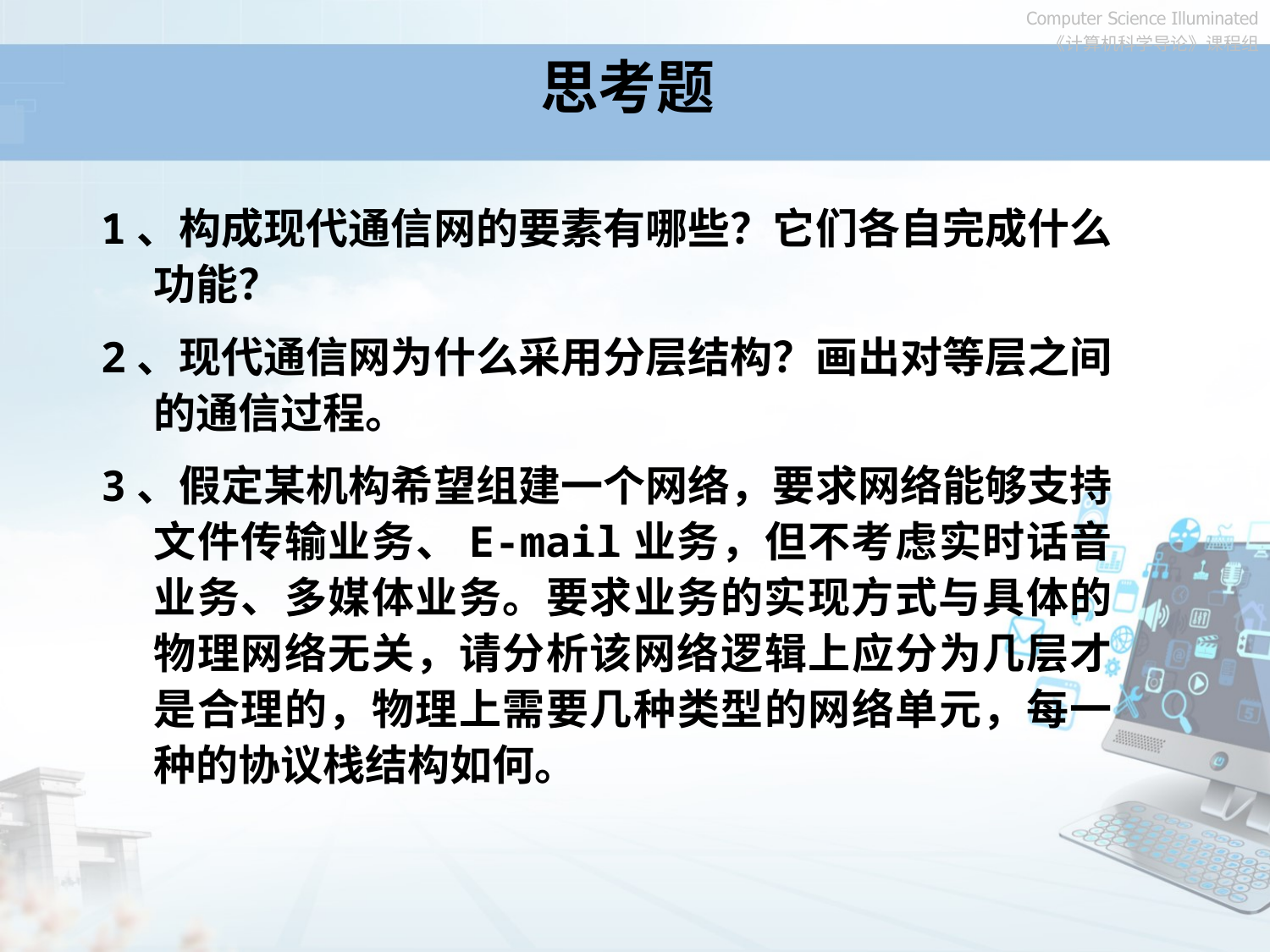

# 思考题
1、构成现代通信网的要素有哪些？它们各自完成什么功能？
2、现代通信网为什么采用分层结构？画出对等层之间的通信过程。
3、假定某机构希望组建一个网络，要求网络能够支持文件传输业务、E-mail业务，但不考虑实时话音业务、多媒体业务。要求业务的实现方式与具体的物理网络无关，请分析该网络逻辑上应分为几层才是合理的，物理上需要几种类型的网络单元，每一种的协议栈结构如何。